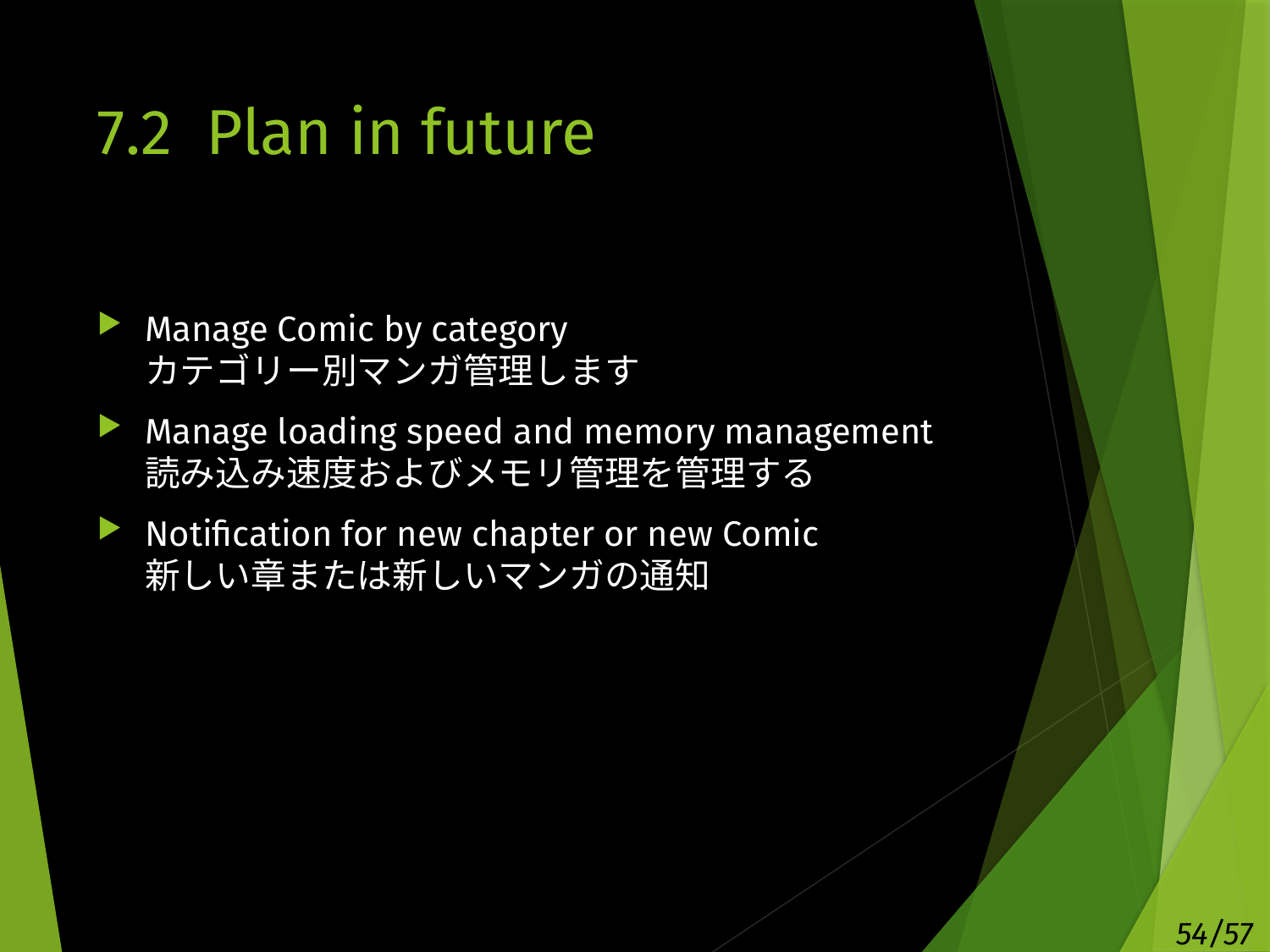

# 7.2  Plan in future
Manage Comic by category
カテゴリー別マンガ管理します
Manage loading speed and memory management
読み込み速度およびメモリ管理を管理する
Notification for new chapter or new Comic
新しい章または新しいマンガの通知

54/57